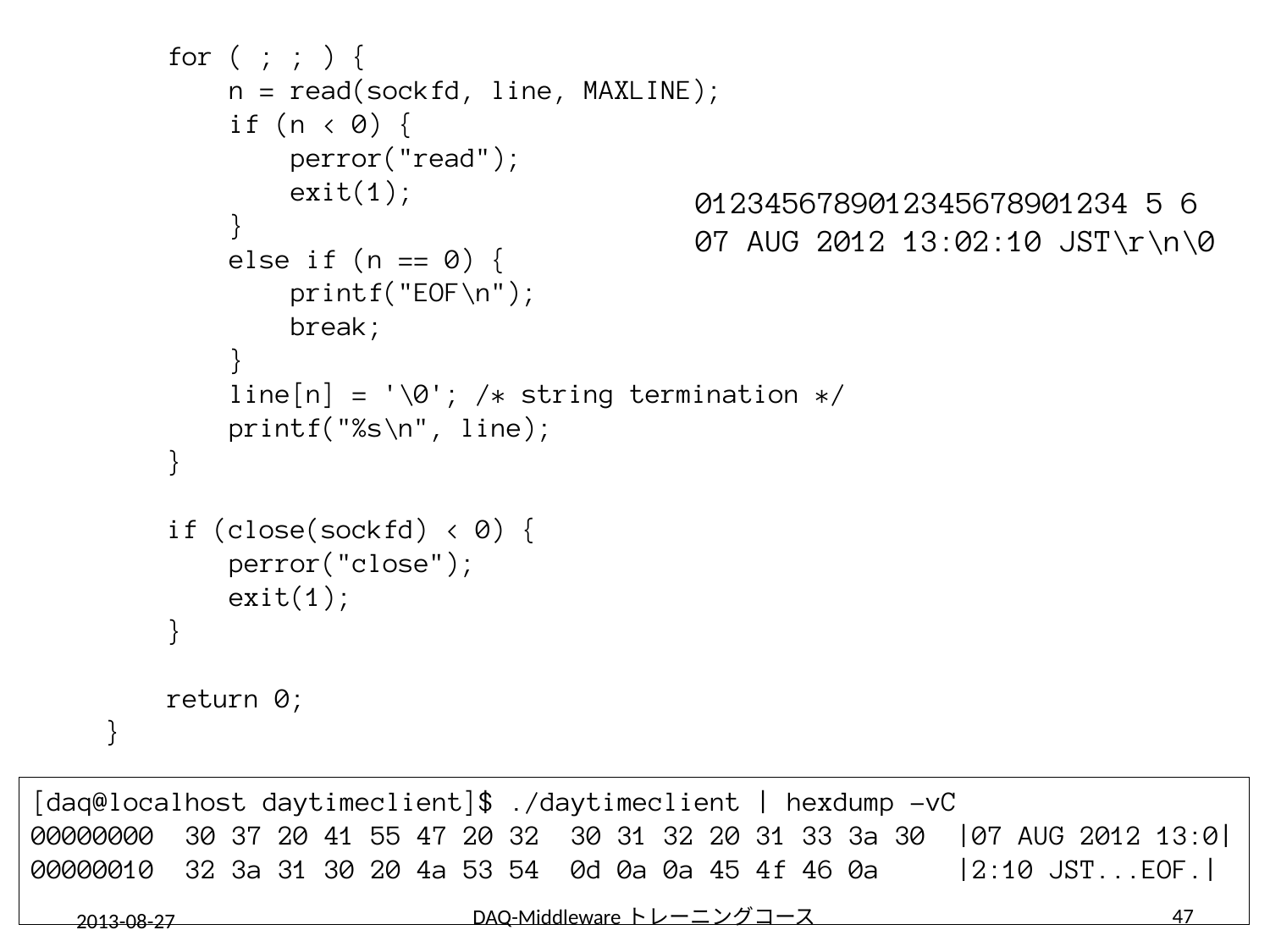

for ( ; ; ) {
        n = read(sockfd, line, MAXLINE);
        if (n < 0) {
            perror("read");
            exit(1);
        }
        else if (n == 0) {
            printf("EOF\n");
            break;
        }
        line[n] = '\0'; /* string termination */
        printf("%s\n", line);
    }

    if (close(sockfd) < 0) {
        perror("close");
        exit(1);
    }

    return 0;
}
0123456789012345678901234 5 6
07 AUG 2012 13:02:10 JST\r\n\0
[daq@localhost daytimeclient]$ ./daytimeclient | hexdump -vC
00000000  30 37 20 41 55 47 20 32  30 31 32 20 31 33 3a 30  |07 AUG 2012 13:0|
00000010  32 3a 31 30 20 4a 53 54  0d 0a 0a 45 4f 46 0a     |2:10 JST...EOF.|

47
DAQ-Middlewareトレーニングコース
2013-08-27